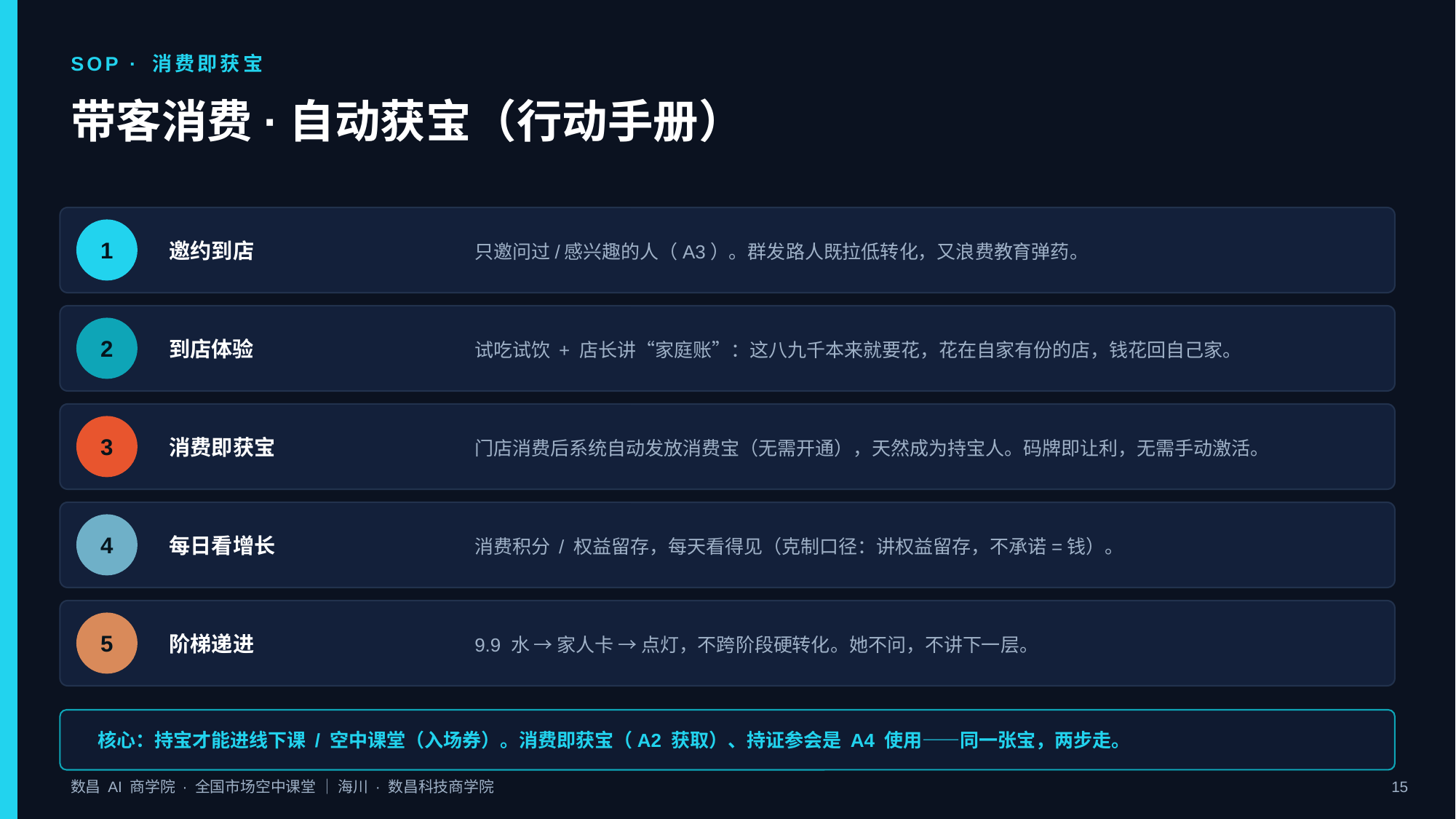

SOP · 消费即获宝
带客消费·自动获宝（行动手册）

邀约到店
只邀问过/感兴趣的人（A3）。群发路人既拉低转化，又浪费教育弹药。

1

到店体验
试吃试饮 + 店长讲“家庭账”：这八九千本来就要花，花在自家有份的店，钱花回自己家。

2

消费即获宝
门店消费后系统自动发放消费宝（无需开通），天然成为持宝人。码牌即让利，无需手动激活。

3

每日看增长
消费积分 / 权益留存，每天看得见（克制口径：讲权益留存，不承诺=钱）。

4

阶梯递进
9.9 水 → 家人卡 → 点灯，不跨阶段硬转化。她不问，不讲下一层。

5

核心：持宝才能进线下课 / 空中课堂（入场券）。消费即获宝（A2 获取）、持证参会是 A4 使用——同一张宝，两步走。
数昌 AI 商学院 · 全国市场空中课堂 ｜ 海川 · 数昌科技商学院
15